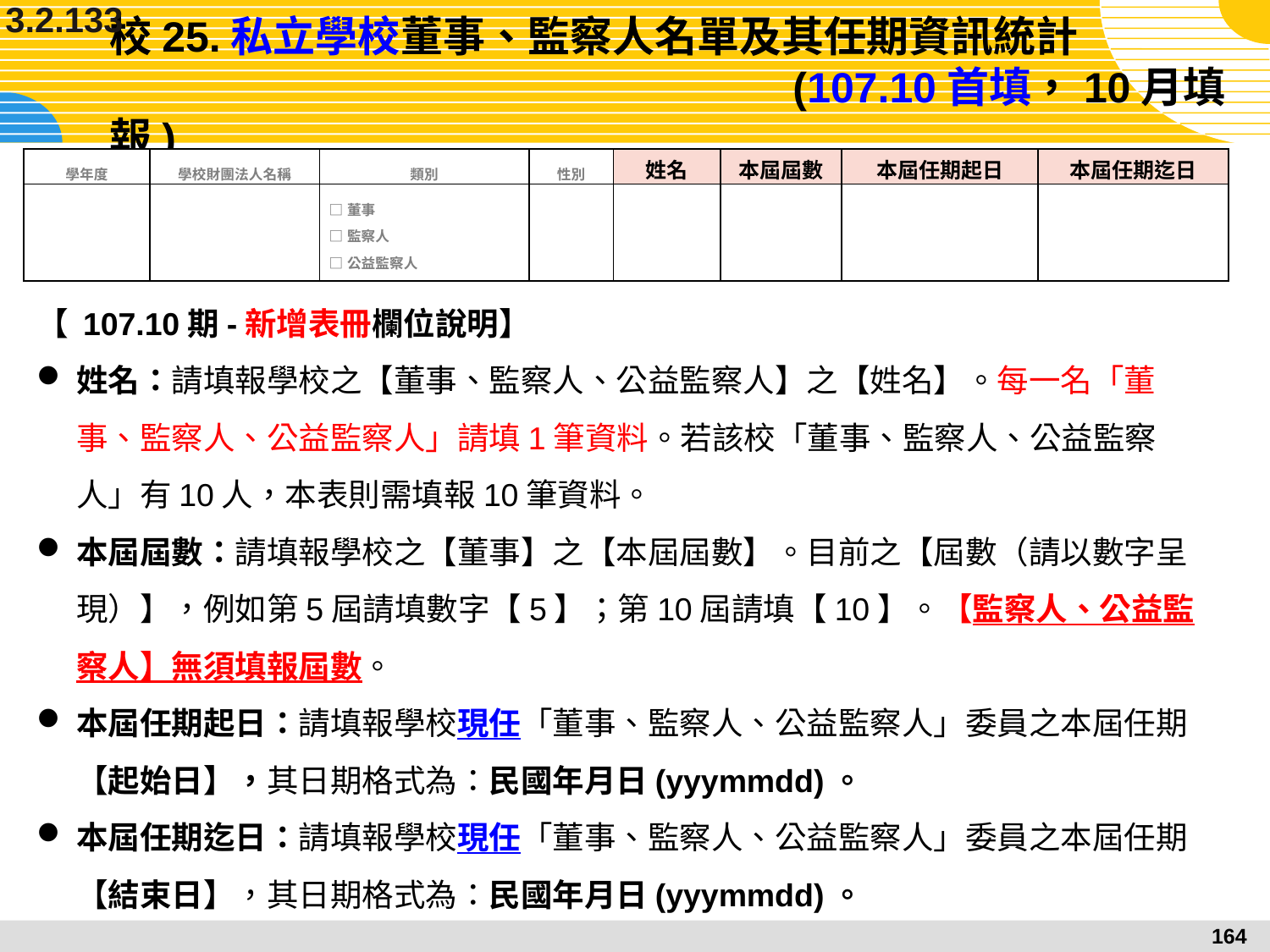

3.2.133
# 校25.私立學校董事、監察人名單及其任期資訊統計						    (107.10首填，10月填報)
| 學年度 | 學校財團法人名稱 | 類別 | 性別 | 姓名 | 本屆屆數 | 本屆任期起日 | 本屆任期迄日 |
| --- | --- | --- | --- | --- | --- | --- | --- |
|  |  | □董事 □監察人 □公益監察人 |  |  |  |  |  |
【 107.10期-新增表冊欄位說明】
姓名：請填報學校之【董事、監察人、公益監察人】之【姓名】。每一名「董事、監察人、公益監察人」請填1筆資料。若該校「董事、監察人、公益監察人」有10人，本表則需填報10筆資料。
本屆屆數：請填報學校之【董事】之【本屆屆數】。目前之【屆數（請以數字呈現）】，例如第5屆請填數字【5】；第10屆請填【10】。【監察人、公益監察人】無須填報屆數。
本屆任期起日：請填報學校現任「董事、監察人、公益監察人」委員之本屆任期【起始日】，其日期格式為：民國年月日(yyymmdd)。
本屆任期迄日：請填報學校現任「董事、監察人、公益監察人」委員之本屆任期【結束日】，其日期格式為：民國年月日(yyymmdd)。